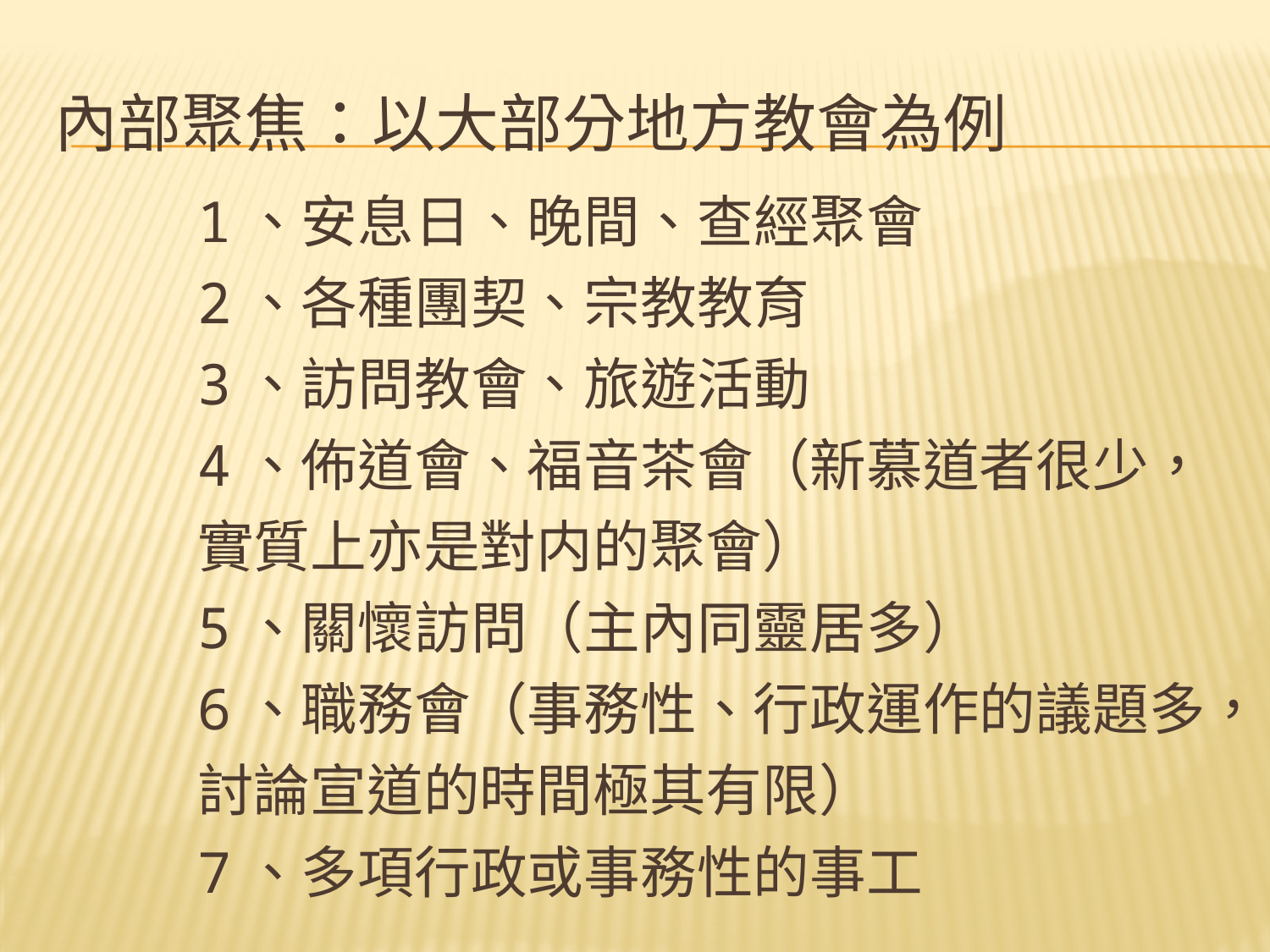

# 內部聚焦：以大部分地方教會為例
1、安息日、晚間、查經聚會
2、各種團契、宗教教育
3、訪問教會、旅遊活動
4、佈道會、福音茶會（新慕道者很少，實質上亦是對内的聚會）
5、關懷訪問（主內同靈居多）
6、職務會（事務性、行政運作的議題多，討論宣道的時間極其有限）
7、多項行政或事務性的事工